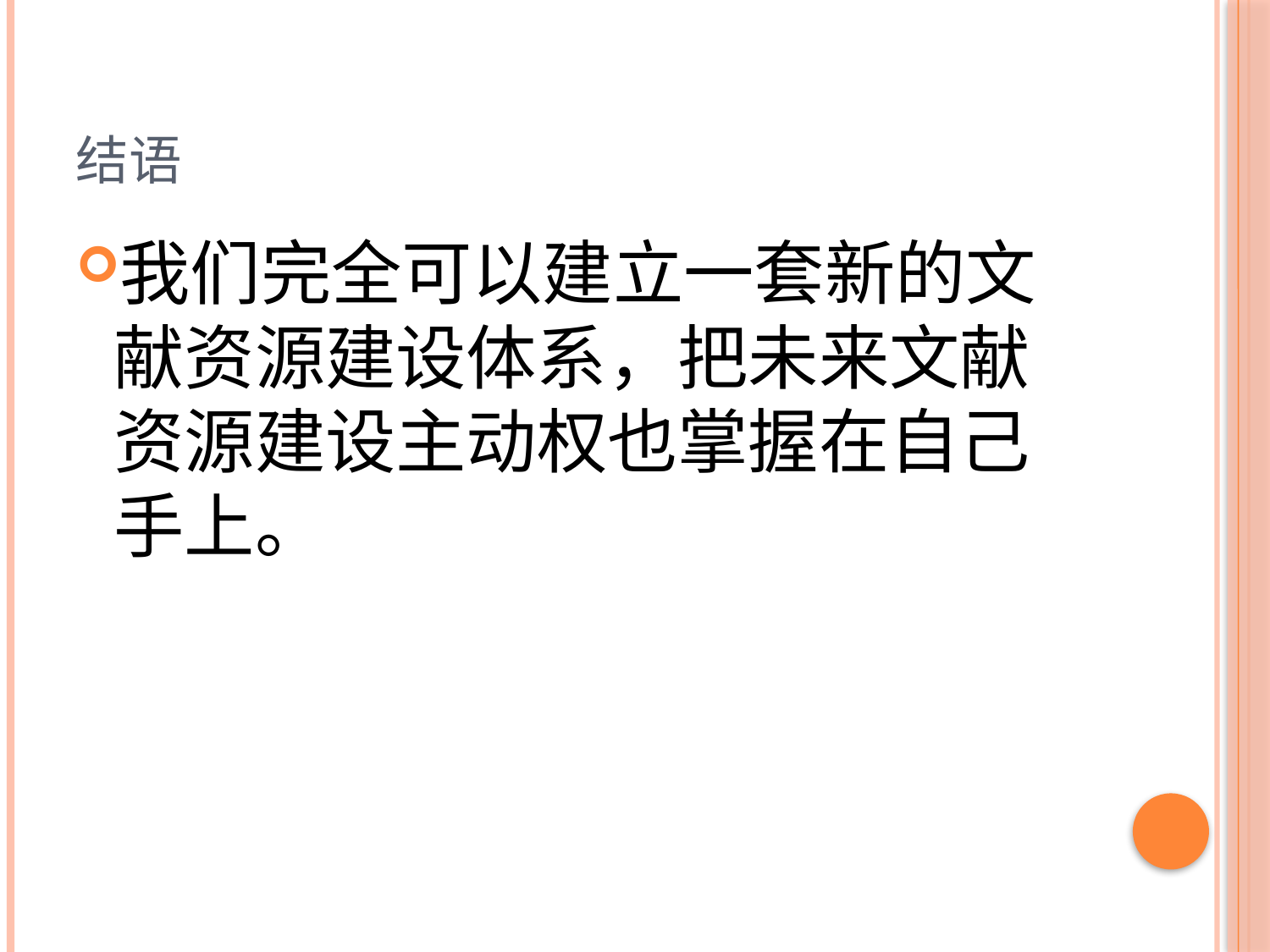

# 结语
我们完全可以建立一套新的文献资源建设体系，把未来文献资源建设主动权也掌握在自己手上。